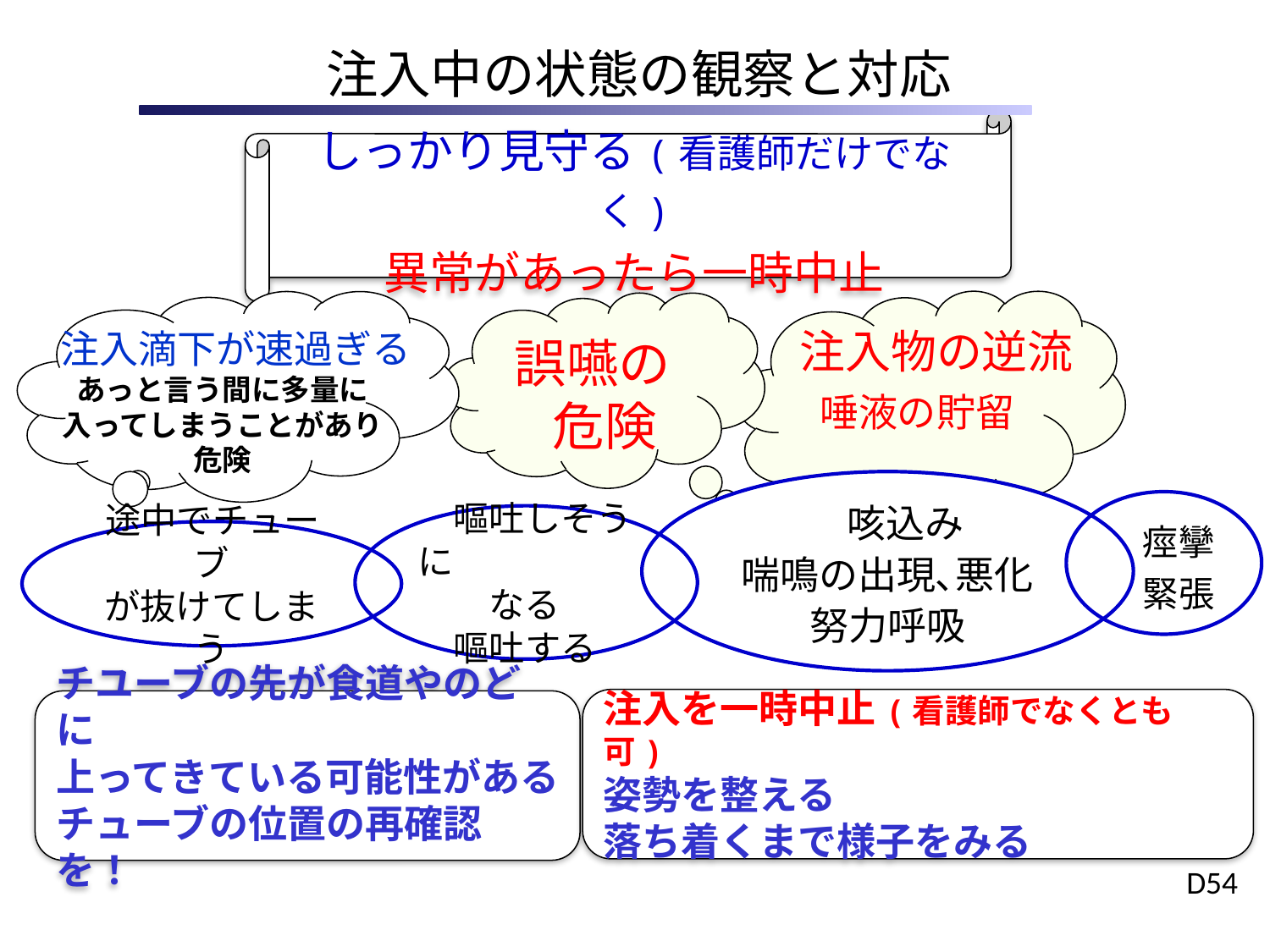

# 注入中の状態の観察と対応

しっかり見守る(看護師だけでなく)
異常があったら一時中止
　注入物の逆流
唾液の貯留

  注入滴下が速過ぎる
あっと言う間に多量に
入ってしまうことがあり
危険

誤嚥の
 危険

　咳込み
喘鳴の出現､悪化
努力呼吸
　痙攣
　緊張
　嘔吐しそうに
　　なる
　嘔吐する
途中でチューブ
が抜けてしまう
注入を一時中止(看護師でなくとも可)
姿勢を整える
落ち着くまで様子をみる
チユーブの先が食道やのどに
上ってきている可能性がある
チューブの位置の再確認を！
D54